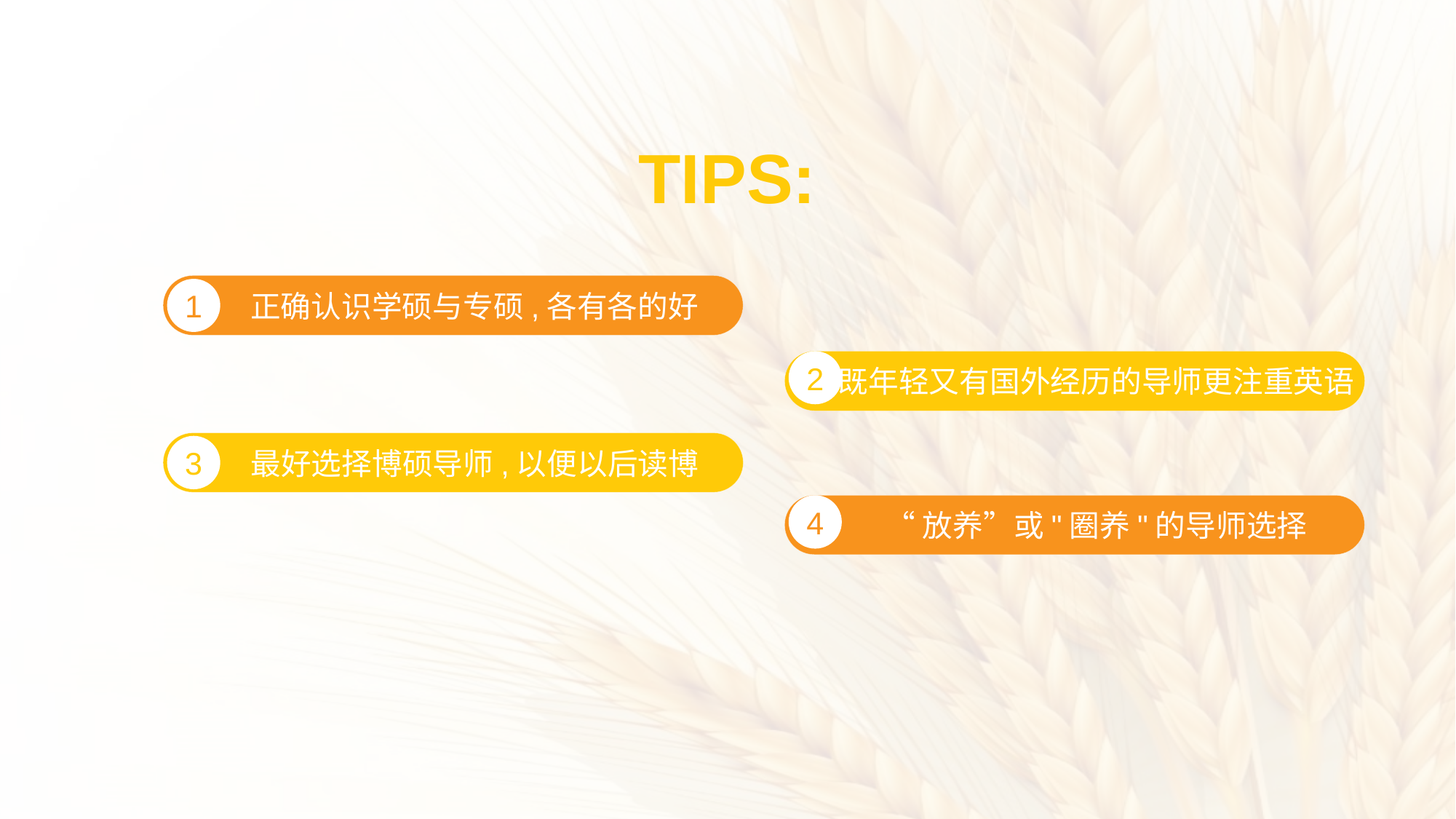

TIPS:
正确认识学硕与专硕,各有各的好
1
既年轻又有国外经历的导师更注重英语
2
最好选择博硕导师,以便以后读博
3
“放养”或"圈养"的导师选择
4